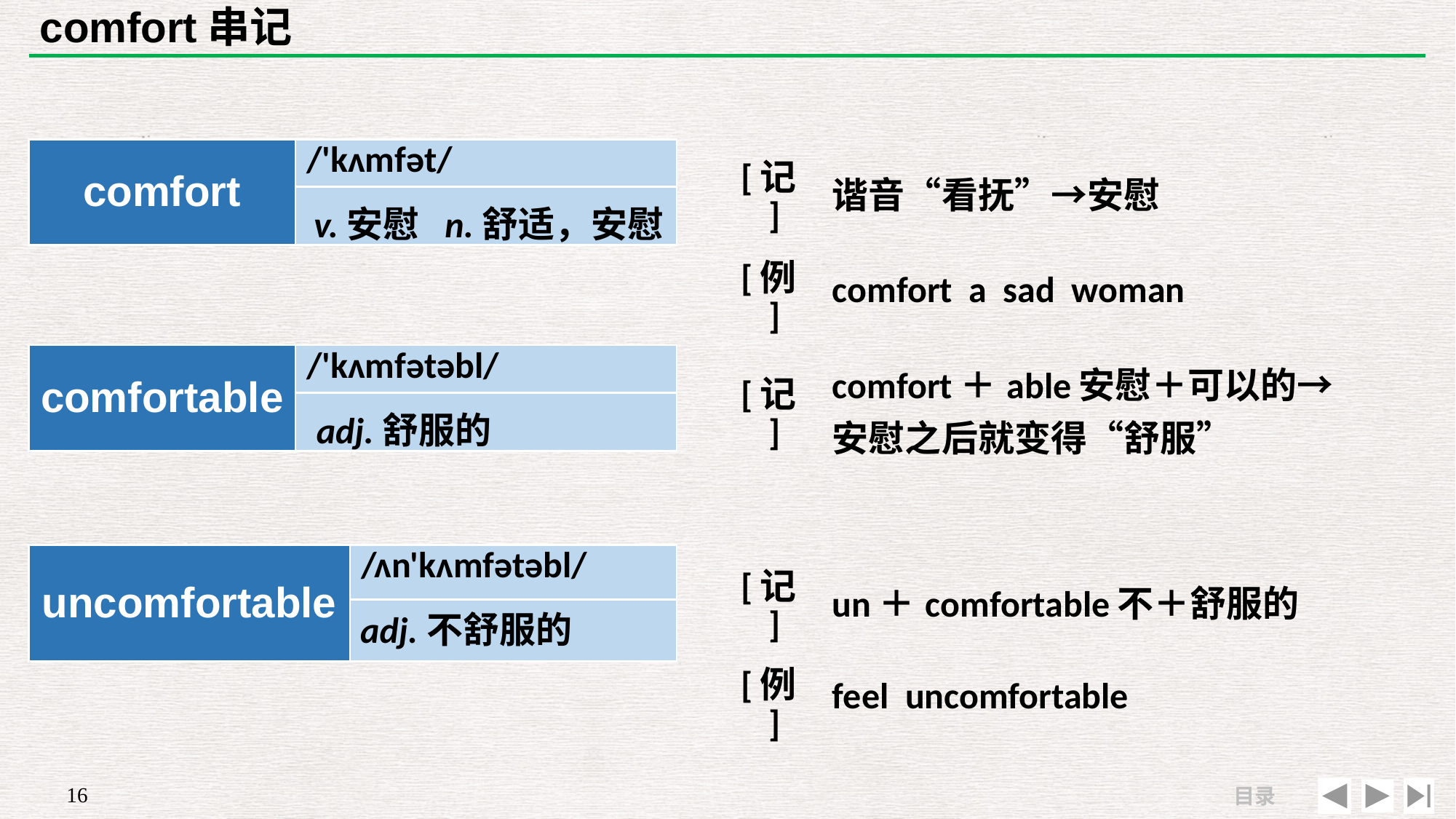

# comfort串记

| comfort | /'kʌmfət/ |
| --- | --- |
|  |  |
| [记] | 谐音“看抚”→安慰 |
| --- | --- |
| [例] | comfort a sad woman |
v.安慰  n.舒适，安慰
| comfortable | /'kʌmfətəbl/ |
| --- | --- |
|  |  |
| [记] | comfort＋able安慰＋可以的→安慰之后就变得“舒服” |
| --- | --- |
|  |  |
adj.舒服的
| uncomfortable | /ʌn'kʌmfətəbl/ |
| --- | --- |
|  |  |
| [记] | un＋comfortable不＋舒服的 |
| --- | --- |
| [例] | feel uncomfortable |
adj.不舒服的